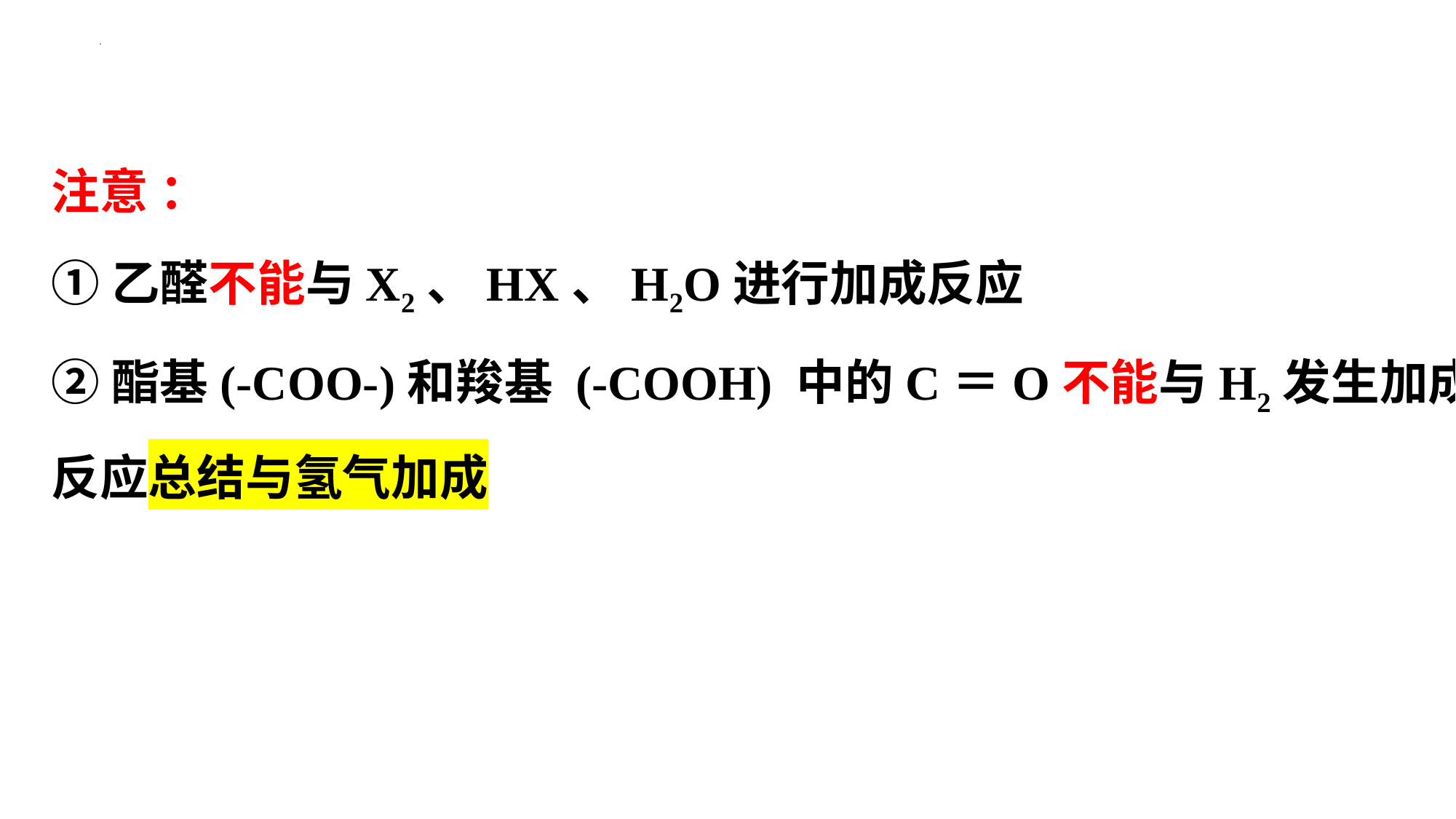

注意 ：
①乙醛不能与X2、HX、H2O进行加成反应
②酯基(-COO-)和羧基 (-COOH) 中的C＝O不能与H2发生加成反应总结与氢气加成